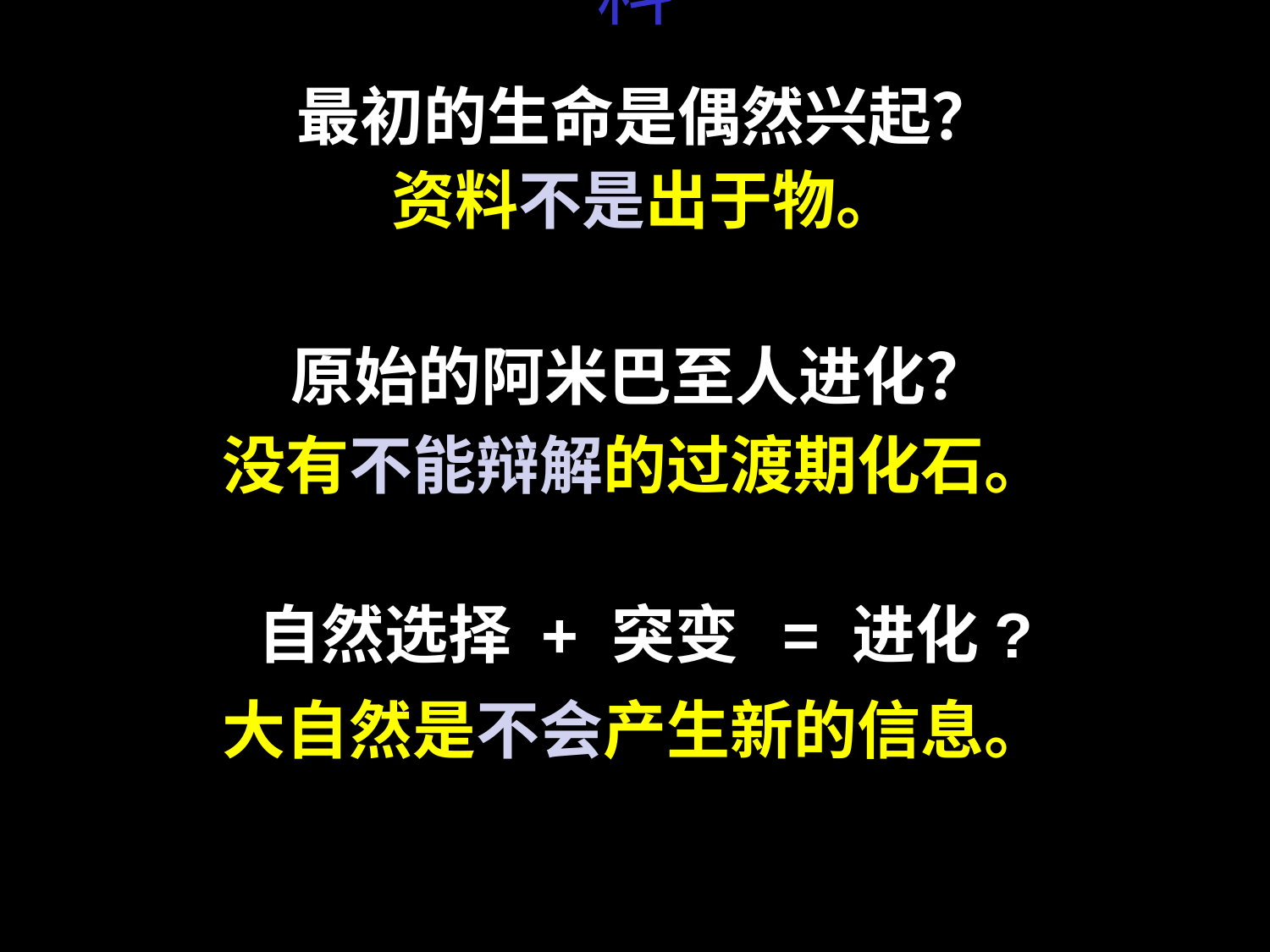

# 没有证据，没有化石，没有资料
最初的生命是偶然兴起？
资料不是出于物。
原始的阿米巴至人进化？
没有不能辩解的过渡期化石。
自然选择 + 突变  = 进化?
大自然是不会产生新的信息。